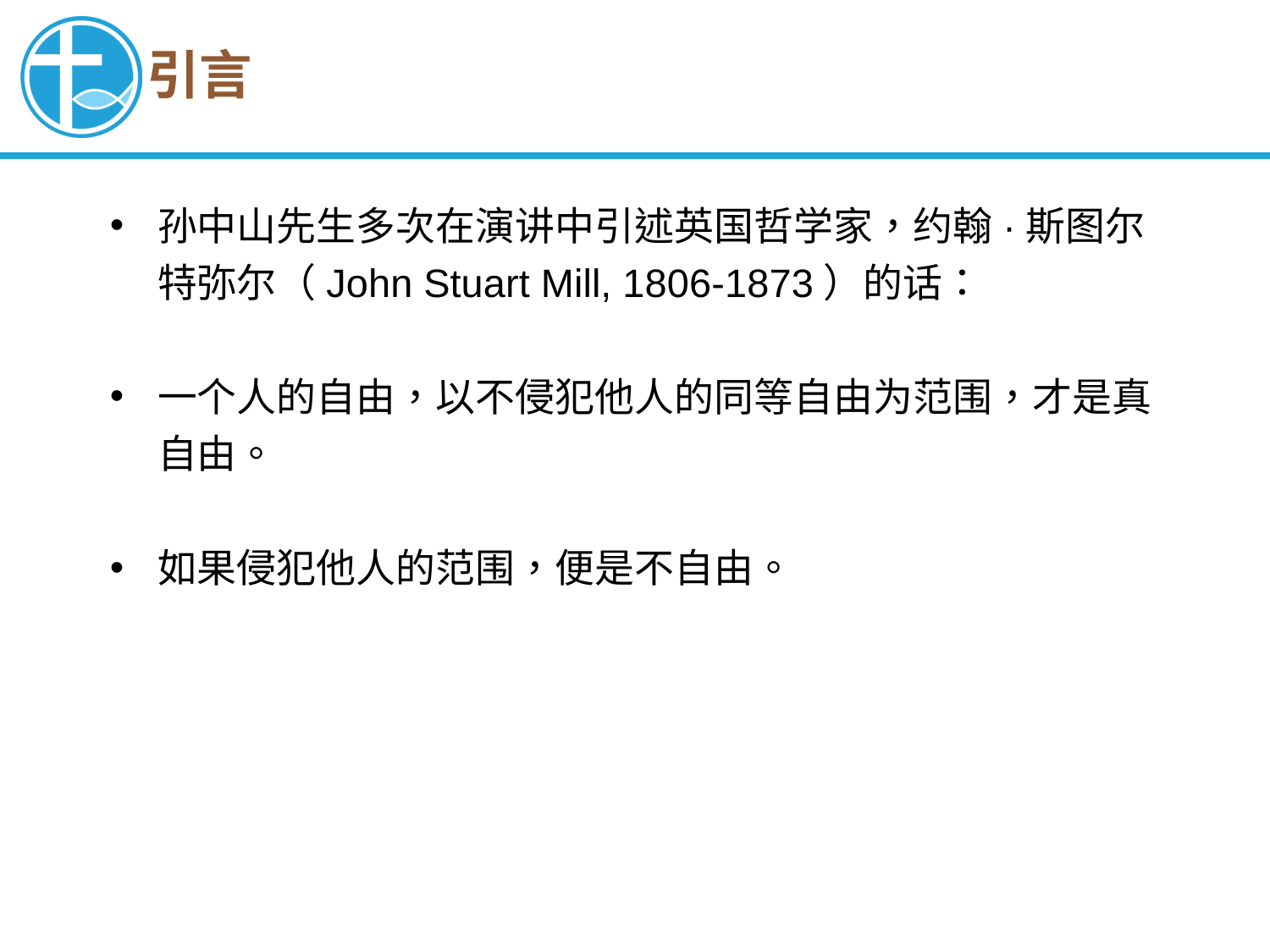

引言
孙中山先生多次在演讲中引述英国哲学家，约翰·斯图尔特弥尔（John Stuart Mill, 1806-1873）的话：

一个人的自由，以不侵犯他人的同等自由为范围，才是真自由。

如果侵犯他人的范围，便是不自由。